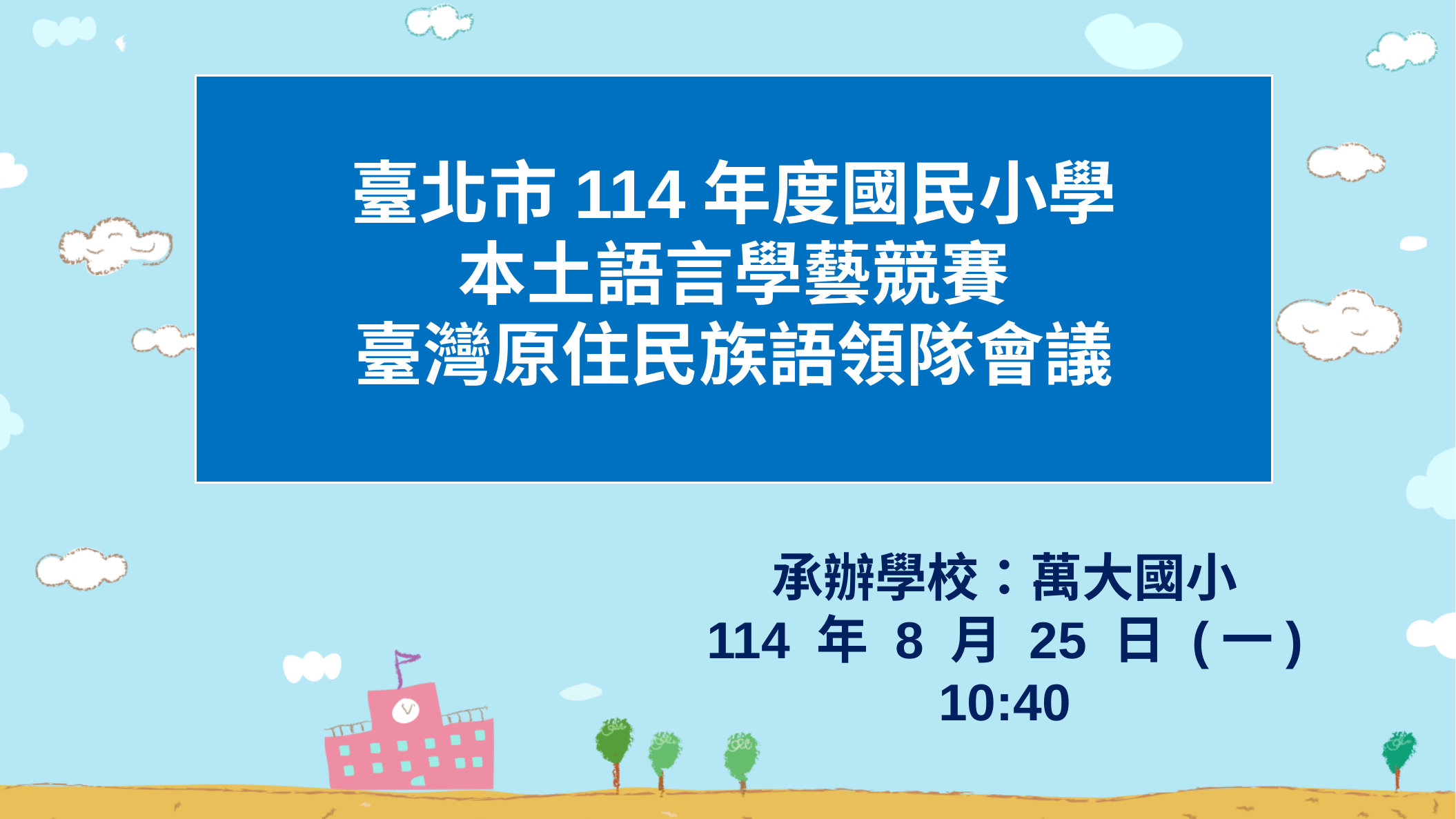

臺北市114年度國民小學
本土語言學藝競賽
臺灣原住民族語領隊會議
承辦學校：萬大國小
114 年 8 月 25 日 (一) 10:40